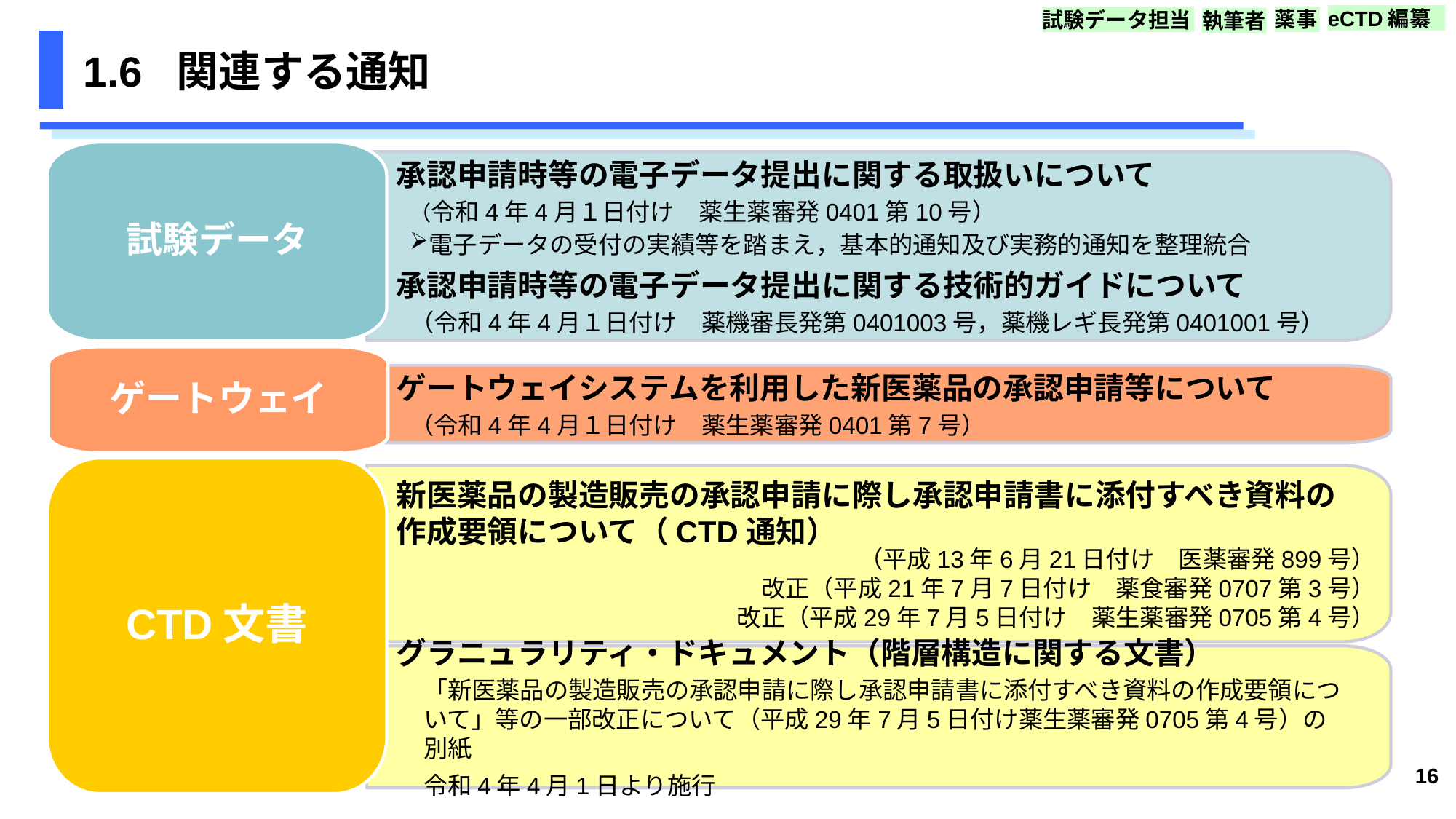

eCTD編纂
薬事
試験データ担当
執筆者
# 1.6  関連する通知
試験データ
承認申請時等の電子データ提出に関する取扱いについて
（令和4年4月１日付け　薬生薬審発0401第10号）
電子データの受付の実績等を踏まえ，基本的通知及び実務的通知を整理統合
承認申請時等の電子データ提出に関する技術的ガイドについて
（令和4年4月１日付け　薬機審長発第0401003号，薬機レギ長発第0401001号）
CTD文書
グラニュラリティ・ドキュメント（階層構造に関する文書）
	「新医薬品の製造販売の承認申請に際し承認申請書に添付すべき資料の作成要領について」等の一部改正について（平成29年7月5日付け薬生薬審発0705第4号）の別紙
	令和4年4月1日より施行
ゲートウェイ
ゲートウェイシステムを利用した新医薬品の承認申請等について
（令和4年4月１日付け　薬生薬審発0401第7号）
新医薬品の製造販売の承認申請に際し承認申請書に添付すべき資料の作成要領について（CTD通知）

（平成13年6月21日付け　医薬審発899号）
改正（平成21年7月7日付け　薬食審発0707第3号）
改正（平成29年7月5日付け　薬生薬審発0705第4号）
16